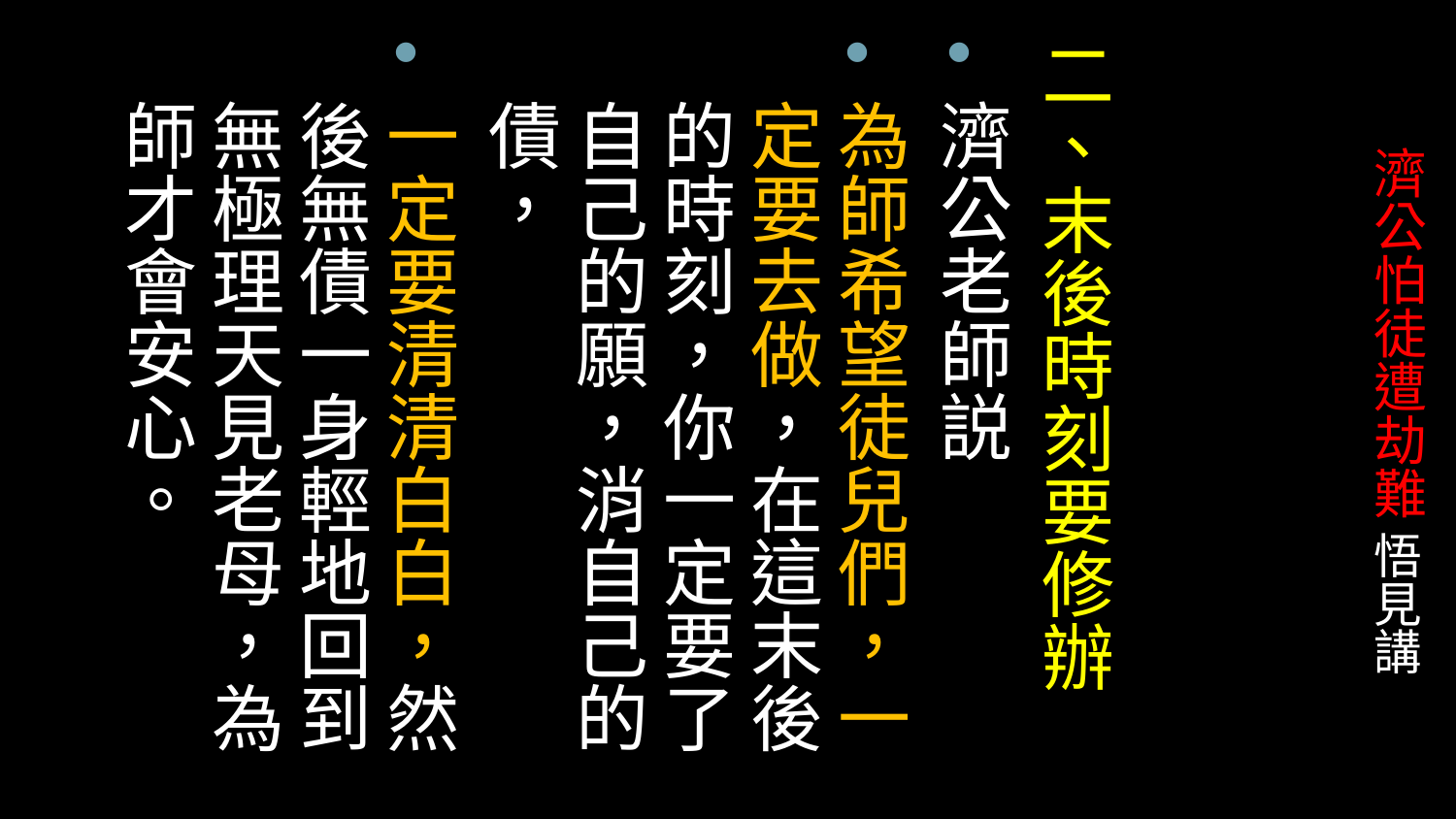

二、末後時刻要修辦
濟公老師説
為師希望徒兒們，一定要去做，在這末後的時刻，你一定要了自己的願，消自己的債，
一定要清清白白，然後無債一身輕地回到無極理天見老母，為師才會安心。

# 濟公怕徒遭劫難 悟見講